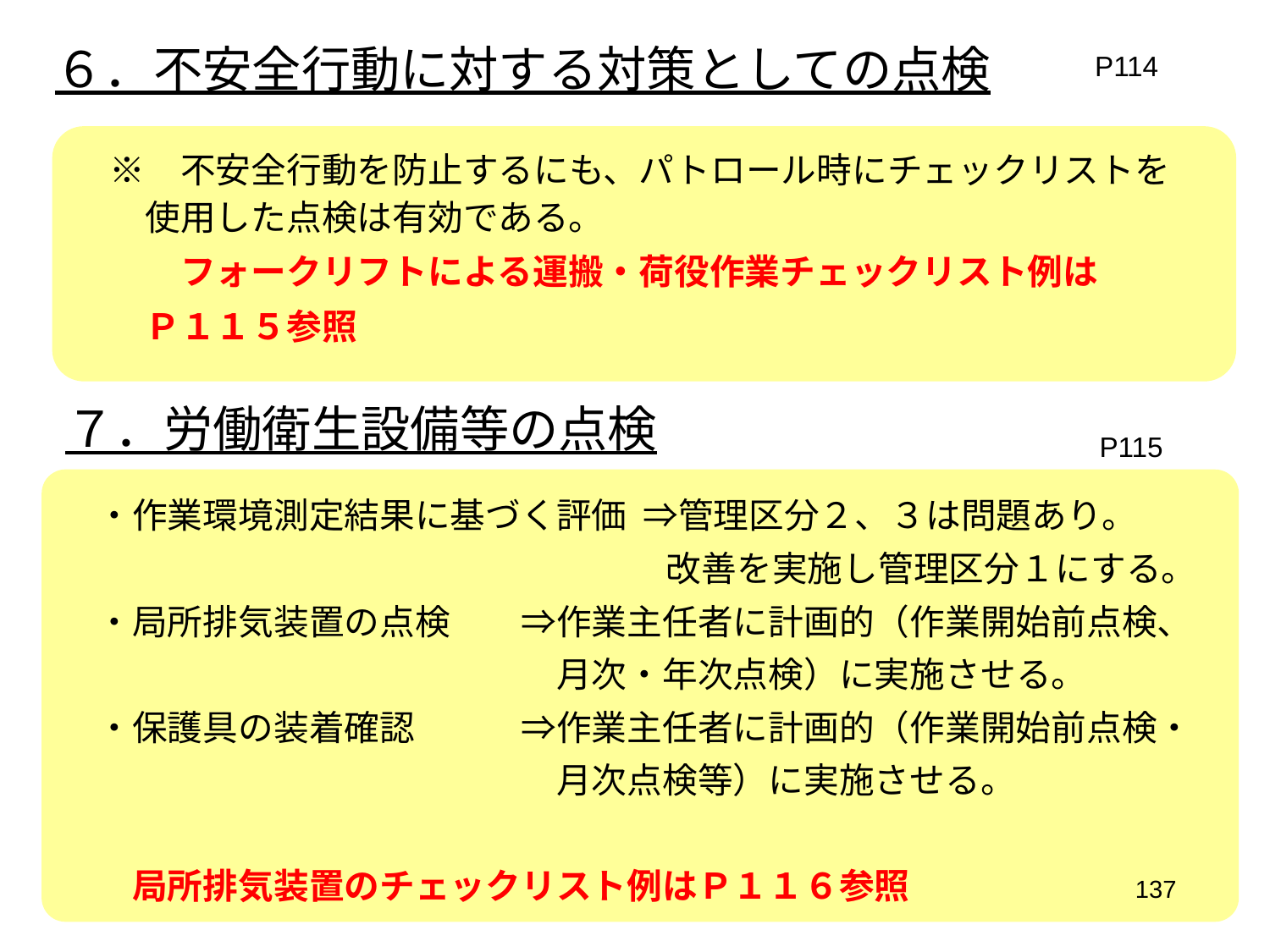

６．不安全行動に対する対策としての点検
P114
　※　不安全行動を防止するにも、パトロール時にチェックリストを
　　使用した点検は有効である。
　　　フォークリフトによる運搬・荷役作業チェックリスト例は
　　Ｐ１１５参照
７．労働衛生設備等の点検
P115
　・作業環境測定結果に基づく評価  ⇒管理区分２、３は問題あり。
　　　　　　　　　　　　　　　　     改善を実施し管理区分１にする。
　・局所排気装置の点検　　⇒作業主任者に計画的（作業開始前点検、
　　　　　　　　　　　　　　月次・年次点検）に実施させる。
　・保護具の装着確認　　　⇒作業主任者に計画的（作業開始前点検・
　　　　　　　　　　　　　　月次点検等）に実施させる。

　　局所排気装置のチェックリスト例はＰ１１６参照
137